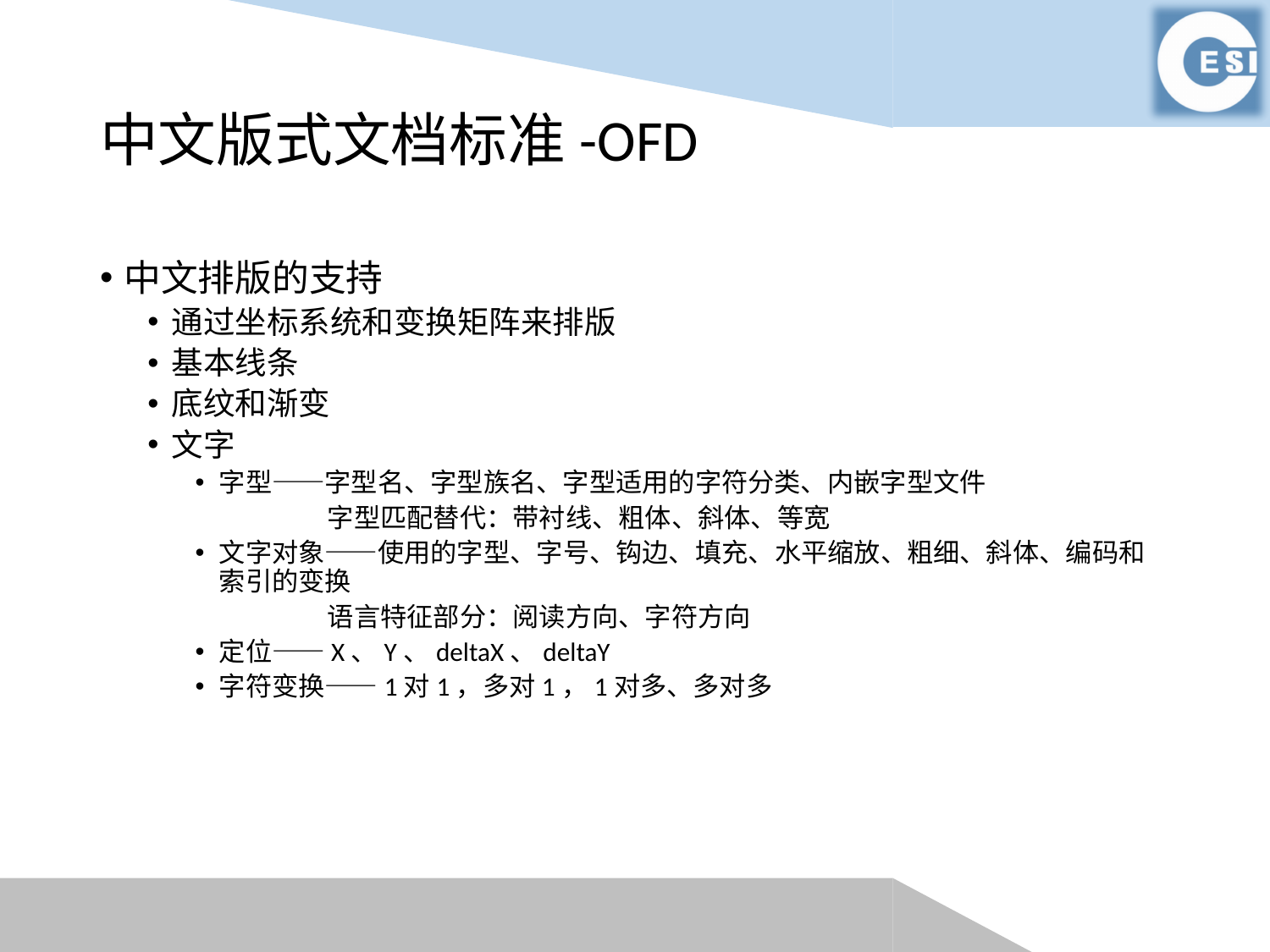

# 中文版式文档标准-OFD
中文排版的支持
通过坐标系统和变换矩阵来排版
基本线条
底纹和渐变
文字
字型——字型名、字型族名、字型适用的字符分类、内嵌字型文件
　　　　　字型匹配替代：带衬线、粗体、斜体、等宽
文字对象——使用的字型、字号、钩边、填充、水平缩放、粗细、斜体、编码和索引的变换
　　　　　语言特征部分：阅读方向、字符方向
定位——X、Y、deltaX、deltaY
字符变换——1对1，多对1，1对多、多对多